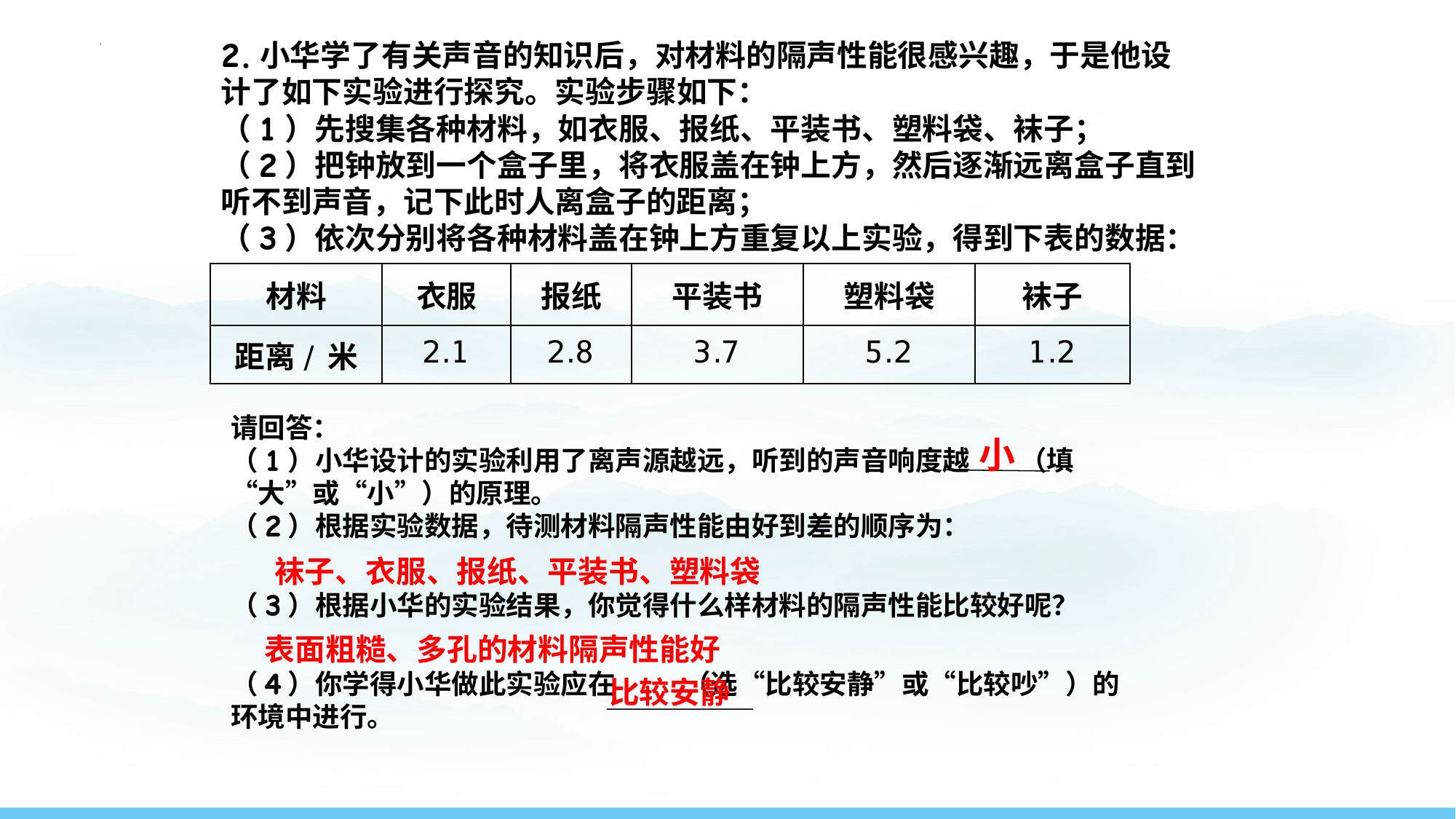

2.小华学了有关声音的知识后，对材料的隔声性能很感兴趣，于是他设计了如下实验进行探究。实验步骤如下：
（1）先搜集各种材料，如衣服、报纸、平装书、塑料袋、袜子；
（2）把钟放到一个盒子里，将衣服盖在钟上方，然后逐渐远离盒子直到听不到声音，记下此时人离盒子的距离；
（3）依次分别将各种材料盖在钟上方重复以上实验，得到下表的数据：
| 材料 | 衣服 | 报纸 | 平装书 | 塑料袋 | 袜子 |
| --- | --- | --- | --- | --- | --- |
| 距离/米 | 2.1 | 2.8 | 3.7 | 5.2 | 1.2 |
请回答：
（1）小华设计的实验利用了离声源越远，听到的声音响度越        （填“大”或“小”）的原理。
（2）根据实验数据，待测材料隔声性能由好到差的顺序为：
（3）根据小华的实验结果，你觉得什么样材料的隔声性能比较好呢？
（4）你学得小华做此实验应在           （选“比较安静”或“比较吵”）的环境中进行。

小
袜子、衣服、报纸、平装书、塑料袋
     表面粗糙、多孔的材料隔声性能好
比较安静